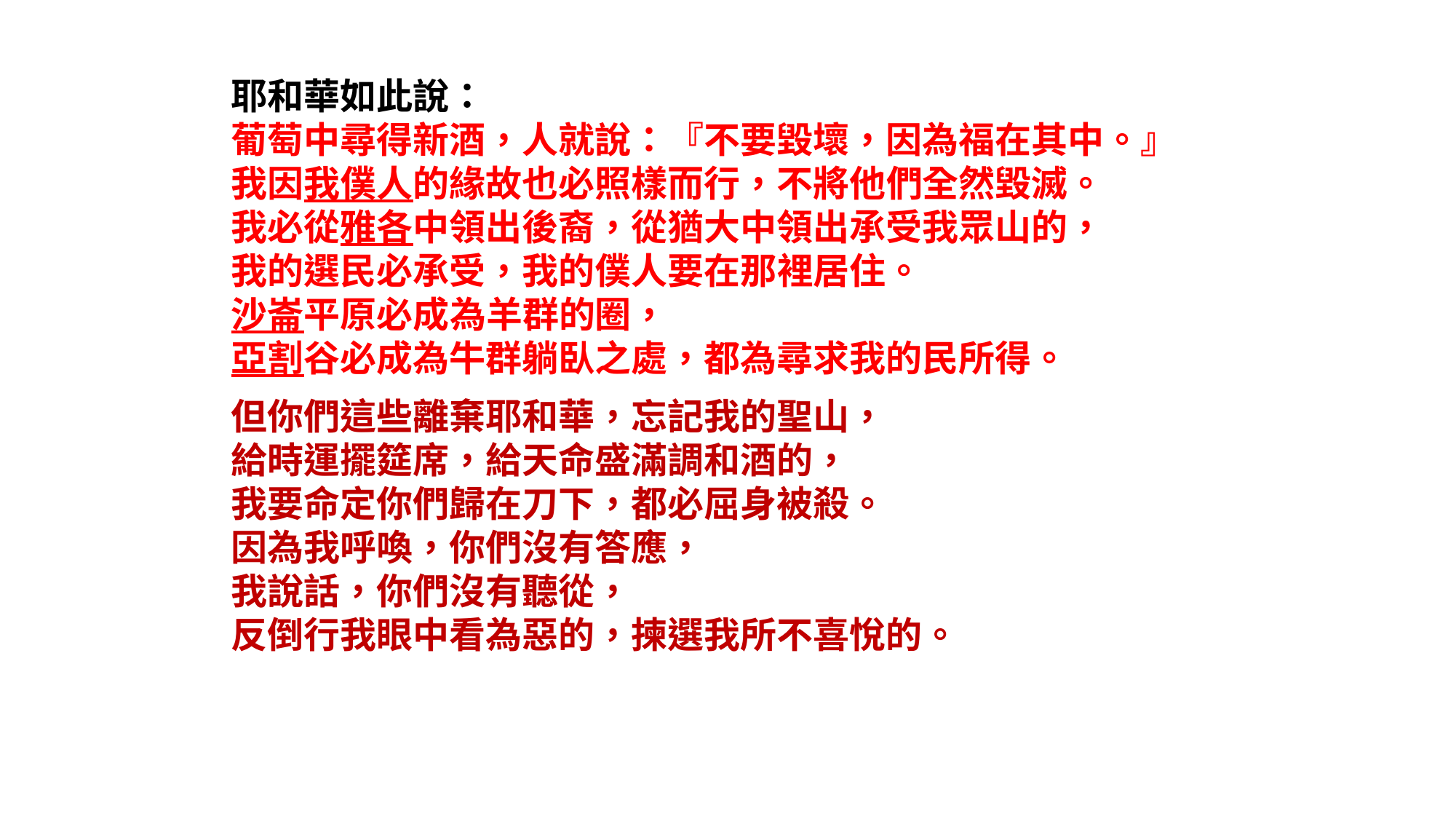

耶和華如此說：
葡萄中尋得新酒，人就說：『不要毀壞，因為福在其中。』
我因我僕人的緣故也必照樣而行，不將他們全然毀滅。
我必從雅各中領出後裔，從猶大中領出承受我眾山的，
我的選民必承受，我的僕人要在那裡居住。
沙崙平原必成為羊群的圈，
亞割谷必成為牛群躺臥之處，都為尋求我的民所得。

但你們這些離棄耶和華，忘記我的聖山，
給時運擺筵席，給天命盛滿調和酒的，
我要命定你們歸在刀下，都必屈身被殺。
因為我呼喚，你們沒有答應，
我說話，你們沒有聽從，
反倒行我眼中看為惡的，揀選我所不喜悅的。